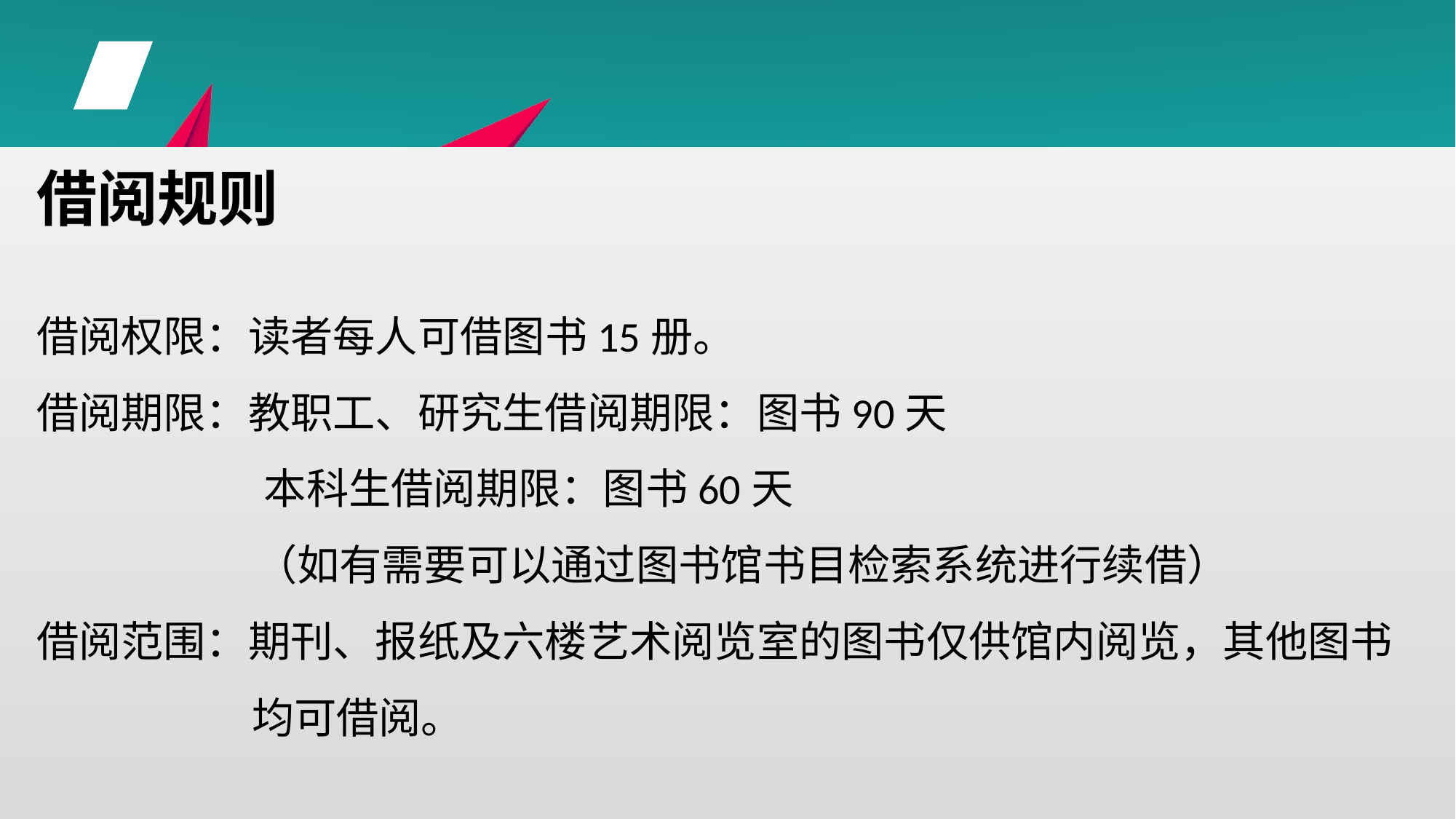

借阅规则

借阅权限：读者每人可借图书15册。
借阅期限：教职工、研究生借阅期限：图书90天
                       本科生借阅期限：图书60天
		（如有需要可以通过图书馆书目检索系统进行续借）
借阅范围：期刊、报纸及六楼艺术阅览室的图书仅供馆内阅览，其他图书   均可借阅。